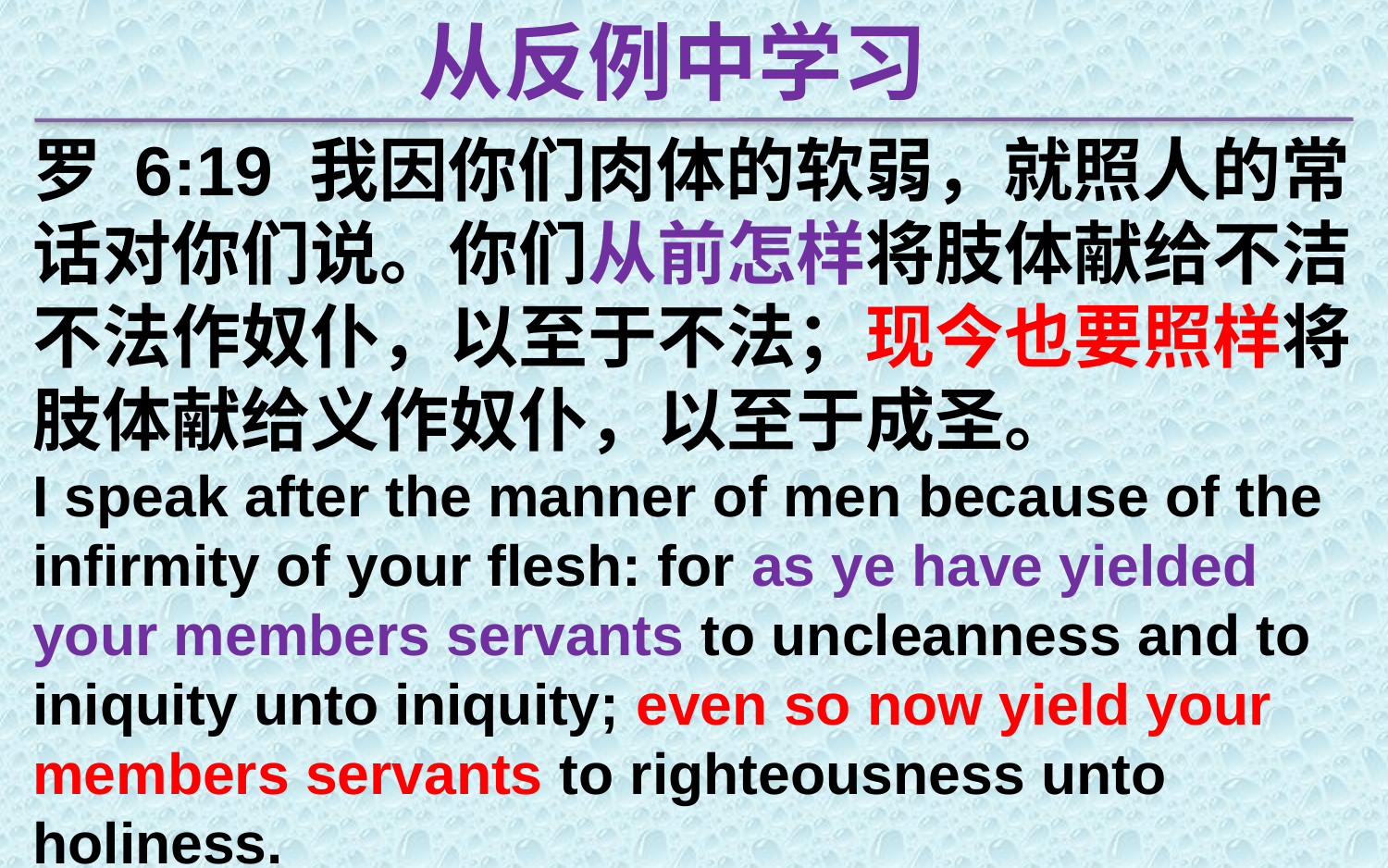

从反例中学习
罗 6:19 我因你们肉体的软弱，就照人的常话对你们说。你们从前怎样将肢体献给不洁不法作奴仆，以至于不法；现今也要照样将肢体献给义作奴仆，以至于成圣。
I speak after the manner of men because of the infirmity of your flesh: for as ye have yielded your members servants to uncleanness and to iniquity unto iniquity; even so now yield your members servants to righteousness unto holiness.